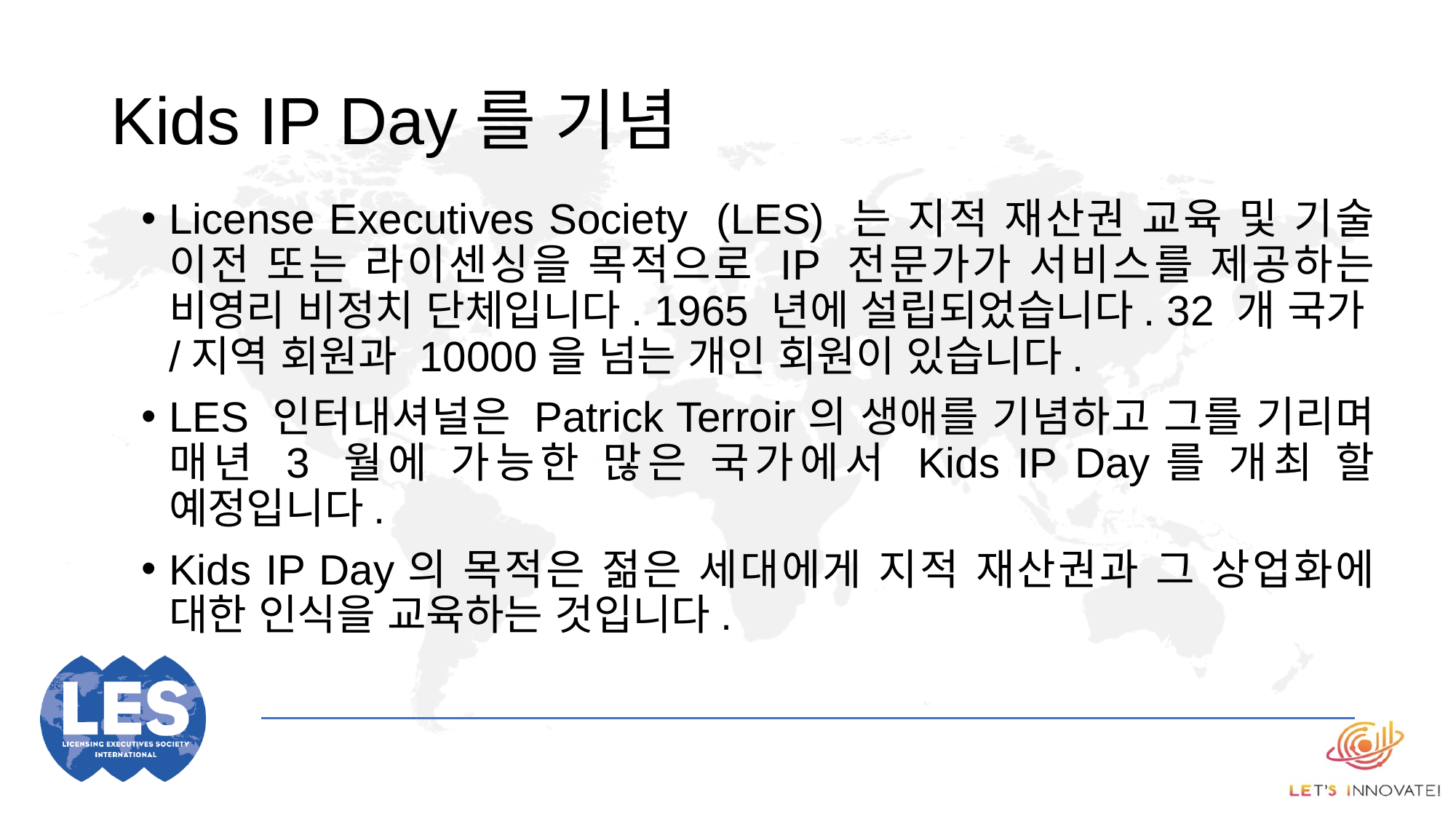

# Kids IP Day를 기념
License Executives Society  (LES) 는 지적 재산권 교육 및 기술 이전 또는 라이센싱을 목적으로 IP 전문가가 서비스를 제공하는 비영리 비정치 단체입니다. 1965 년에 설립되었습니다. 32 개 국가/지역 회원과 10000을 넘는 개인 회원이 있습니다.
LES 인터내셔널은 Patrick Terroir의 생애를 기념하고 그를 기리며 매년 3 월에 가능한 많은 국가에서 Kids IP Day를 개최 할 예정입니다.
Kids IP Day의 목적은 젊은 세대에게 지적 재산권과 그 상업화에 대한 인식을 교육하는 것입니다.